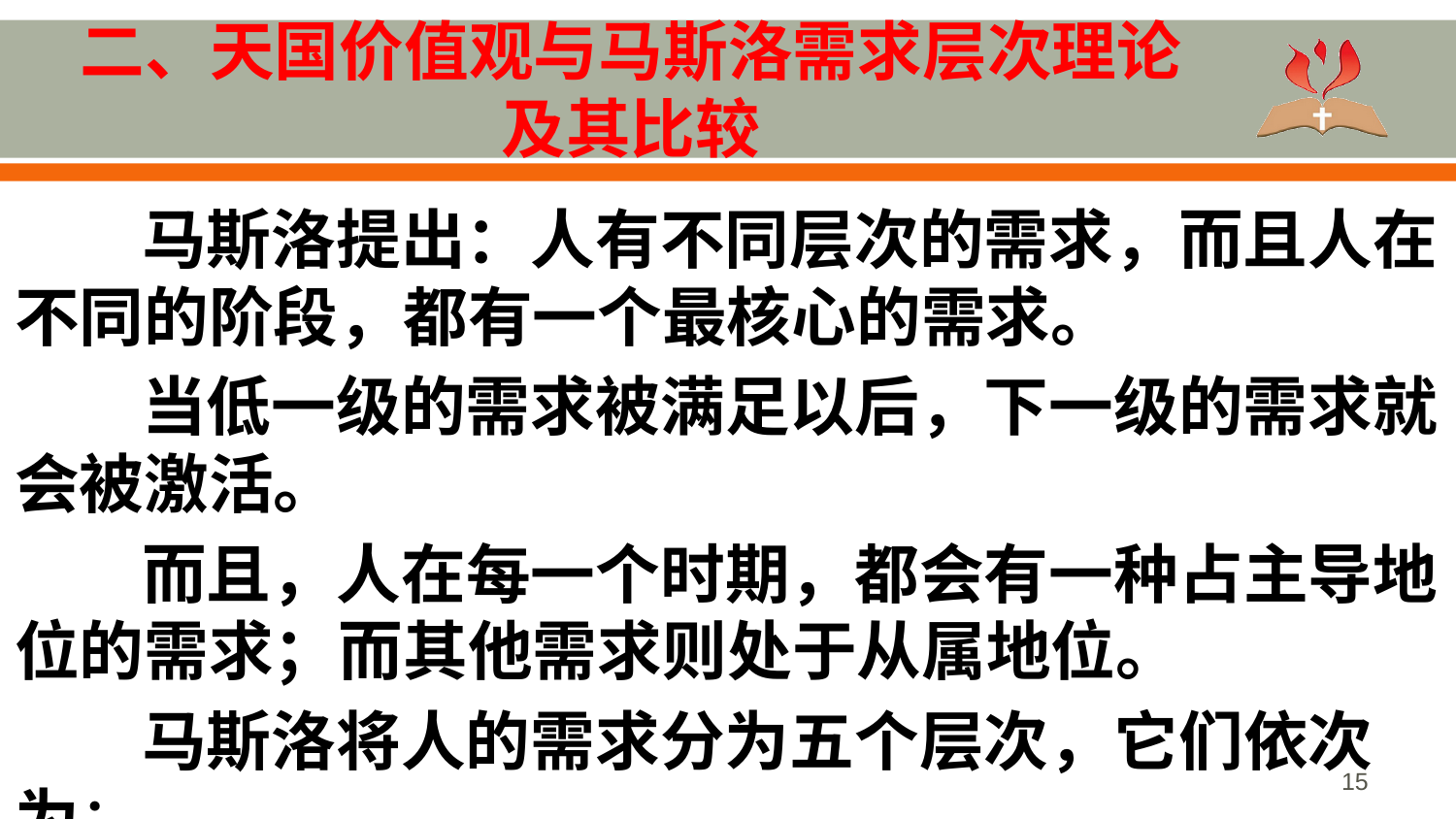

# 二、天国价值观与马斯洛需求层次理论 及其比较
马斯洛提出：人有不同层次的需求，而且人在不同的阶段，都有一个最核心的需求。
当低一级的需求被满足以后，下一级的需求就会被激活。
而且，人在每一个时期，都会有一种占主导地位的需求；而其他需求则处于从属地位。
马斯洛将人的需求分为五个层次，它们依次为：

15